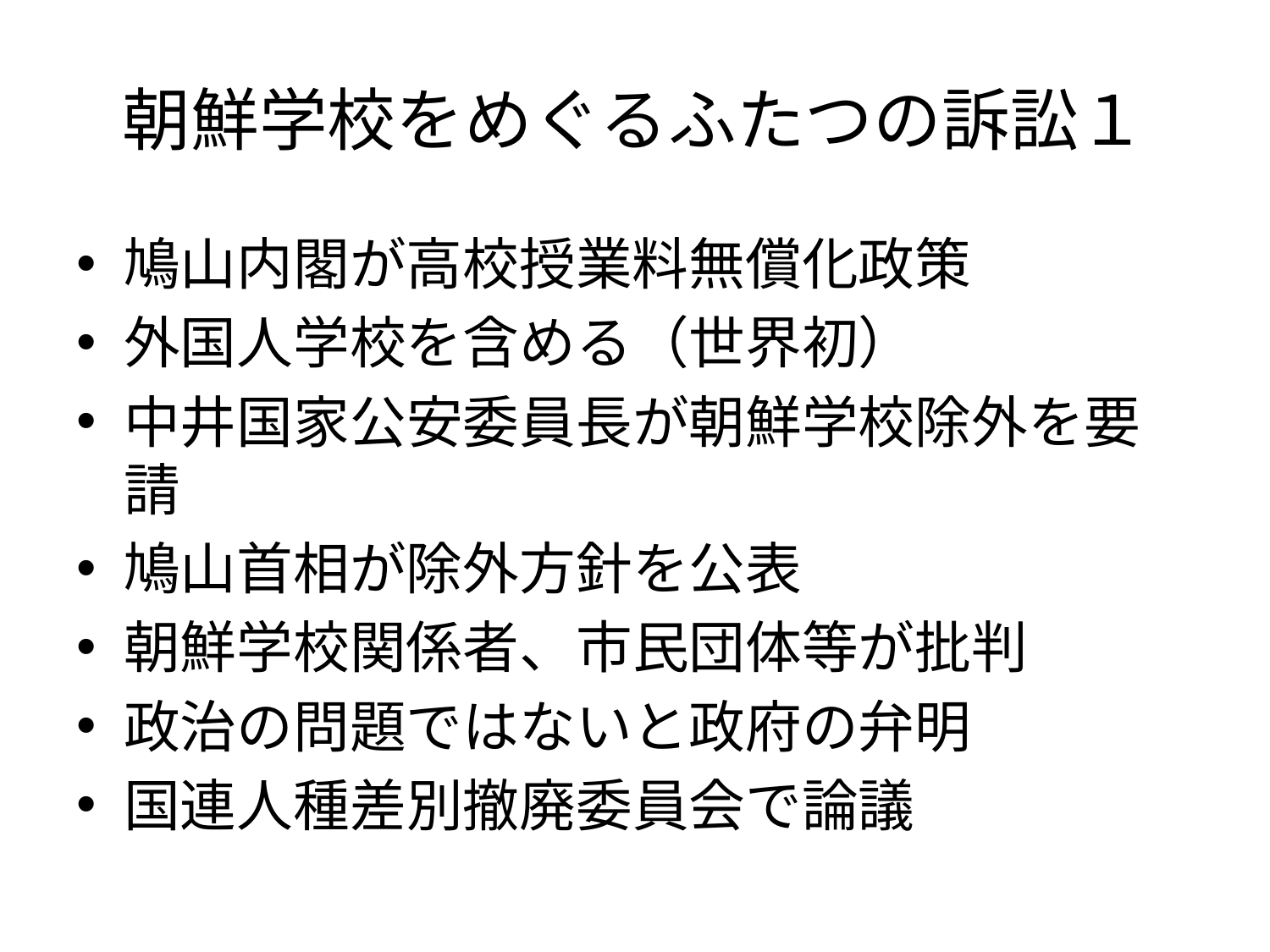

# 朝鮮学校をめぐるふたつの訴訟１
鳩山内閣が高校授業料無償化政策
外国人学校を含める（世界初）
中井国家公安委員長が朝鮮学校除外を要請
鳩山首相が除外方針を公表
朝鮮学校関係者、市民団体等が批判
政治の問題ではないと政府の弁明
国連人種差別撤廃委員会で論議